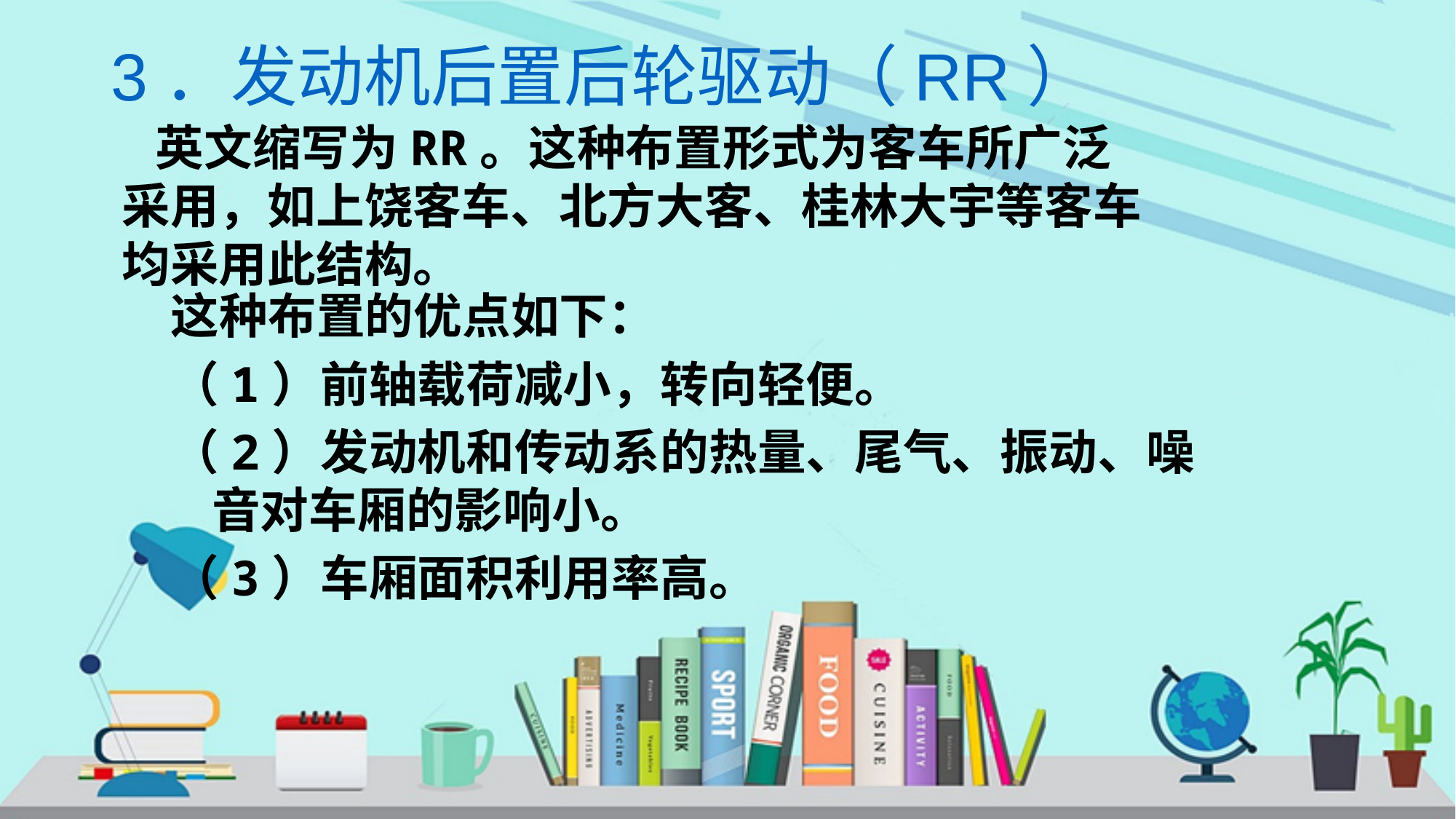

# 3．发动机后置后轮驱动（RR）
  英文缩写为RR。这种布置形式为客车所广泛采用，如上饶客车、北方大客、桂林大宇等客车均采用此结构。
这种布置的优点如下：
（1）前轴载荷减小，转向轻便。
（2）发动机和传动系的热量、尾气、振动、噪音对车厢的影响小。
（3）车厢面积利用率高。